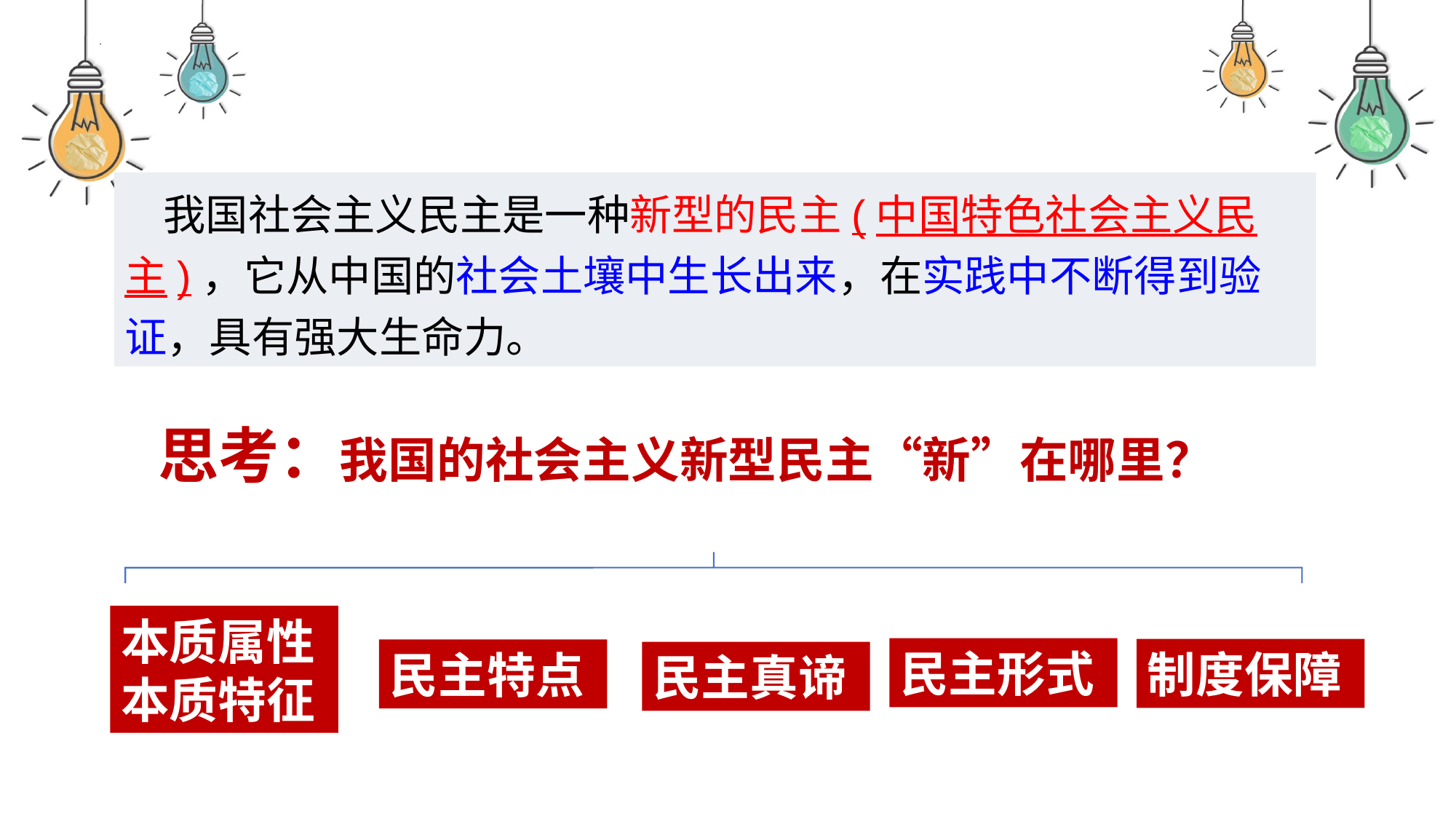

我国社会主义民主是一种新型的民主(中国特色社会主义民主)，它从中国的社会土壤中生长出来，在实践中不断得到验证，具有强大生命力。
思考：我国的社会主义新型民主“新”在哪里？
本质属性本质特征
民主形式
制度保障
民主特点
民主真谛